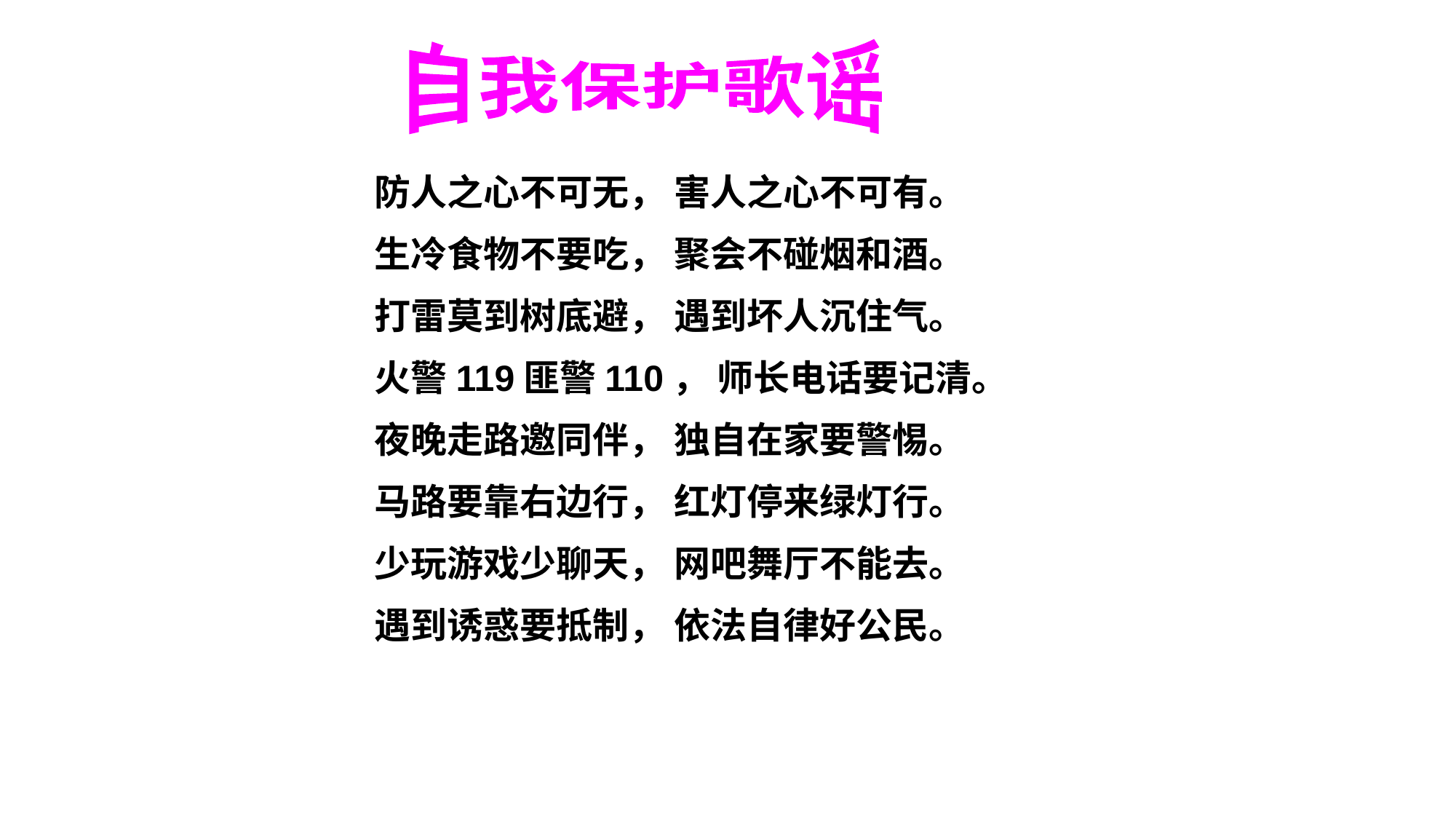

自我保护歌谣
防人之心不可无， 害人之心不可有。
生冷食物不要吃， 聚会不碰烟和酒。
打雷莫到树底避， 遇到坏人沉住气。
火警119匪警110， 师长电话要记清。
夜晚走路邀同伴， 独自在家要警惕。
马路要靠右边行， 红灯停来绿灯行。
少玩游戏少聊天， 网吧舞厅不能去。
遇到诱惑要抵制， 依法自律好公民。